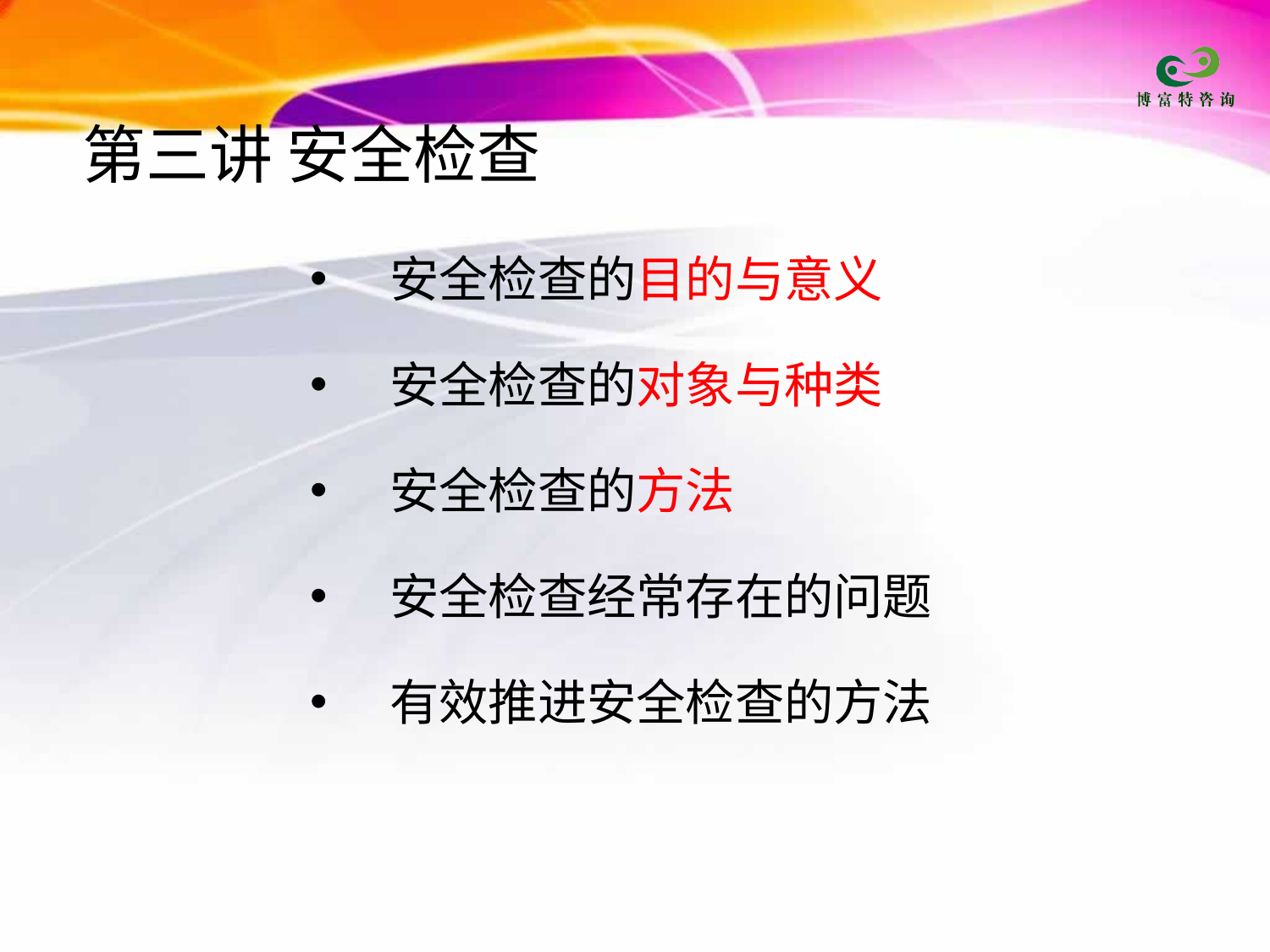

# 第三讲 安全检查
安全检查的目的与意义
安全检查的对象与种类
安全检查的方法
安全检查经常存在的问题
有效推进安全检查的方法